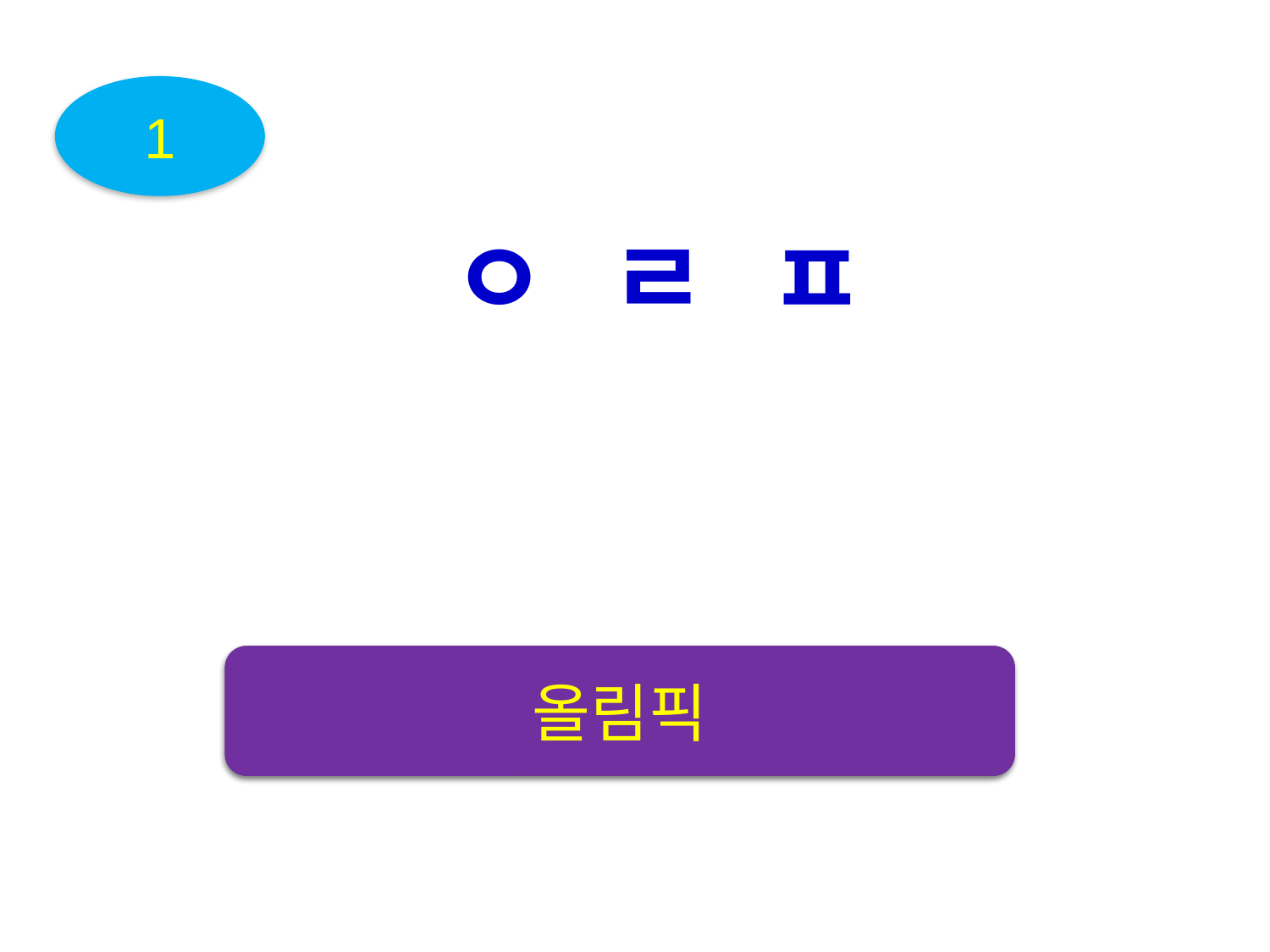

1
ㅇ  ㄹ  ㅍ
스포츠 경기
올림픽